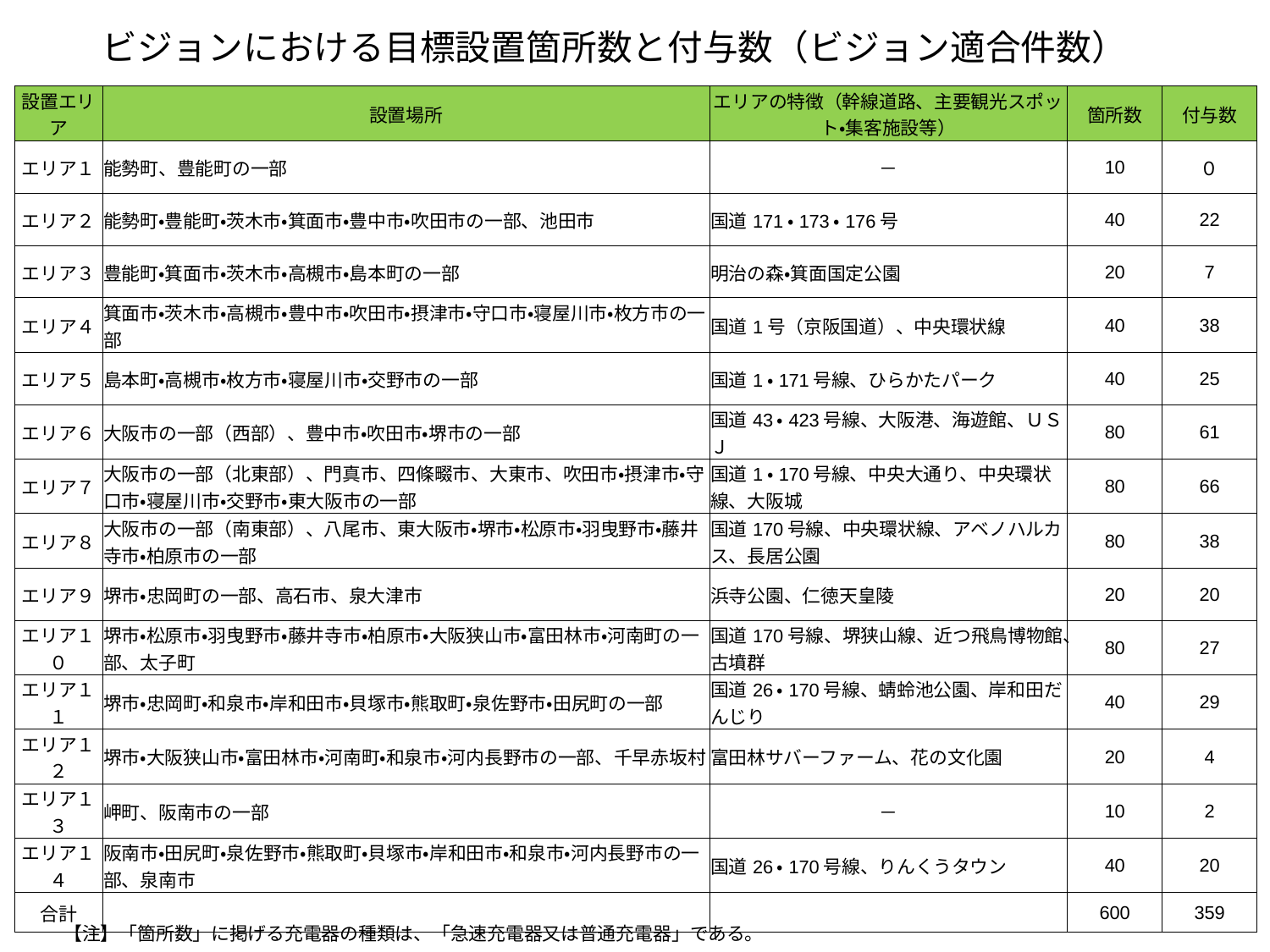

ビジョンにおける目標設置箇所数と付与数（ビジョン適合件数）
| 設置エリア | 設置場所 | エリアの特徴（幹線道路、主要観光スポット・集客施設等） | 箇所数 | 付与数 |
| --- | --- | --- | --- | --- |
| エリア１ | 能勢町、豊能町の一部 | － | 10 | ０ |
| エリア２ | 能勢町・豊能町・茨木市・箕面市・豊中市・吹田市の一部、池田市 | 国道171・173・176号 | 40 | 22 |
| エリア３ | 豊能町・箕面市・茨木市・高槻市・島本町の一部 | 明治の森・箕面国定公園 | 20 | 7 |
| エリア４ | 箕面市・茨木市・高槻市・豊中市・吹田市・摂津市・守口市・寝屋川市・枚方市の一部 | 国道1号（京阪国道）、中央環状線 | 40 | 38 |
| エリア５ | 島本町・高槻市・枚方市・寝屋川市・交野市の一部 | 国道1・171号線、ひらかたパーク | 40 | 25 |
| エリア６ | 大阪市の一部（西部）、豊中市・吹田市・堺市の一部 | 国道43・423号線、大阪港、海遊館、ＵＳＪ | 80 | 61 |
| エリア７ | 大阪市の一部（北東部）、門真市、四條畷市、大東市、吹田市・摂津市・守口市・寝屋川市・交野市・東大阪市の一部 | 国道1・170号線、中央大通り、中央環状線、大阪城 | 80 | 66 |
| エリア８ | 大阪市の一部（南東部）、八尾市、東大阪市・堺市・松原市・羽曳野市・藤井寺市・柏原市の一部 | 国道170号線、中央環状線、アベノハルカス、長居公園 | 80 | 38 |
| エリア９ | 堺市・忠岡町の一部、高石市、泉大津市 | 浜寺公園、仁徳天皇陵 | 20 | 20 |
| エリア１０ | 堺市・松原市・羽曳野市・藤井寺市・柏原市・大阪狭山市・富田林市・河南町の一部、太子町 | 国道170号線、堺狭山線、近つ飛鳥博物館、古墳群 | 80 | 27 |
| エリア１１ | 堺市・忠岡町・和泉市・岸和田市・貝塚市・熊取町・泉佐野市・田尻町の一部 | 国道26・170号線、蜻蛉池公園、岸和田だんじり | 40 | 29 |
| エリア１２ | 堺市・大阪狭山市・富田林市・河南町・和泉市・河内長野市の一部、千早赤坂村 | 富田林サバーファーム、花の文化園 | 20 | 4 |
| エリア１３ | 岬町、阪南市の一部 | － | 10 | 2 |
| エリア１４ | 阪南市・田尻町・泉佐野市・熊取町・貝塚市・岸和田市・和泉市・河内長野市の一部、泉南市 | 国道26・170号線、りんくうタウン | 40 | 20 |
| 合計 |  |  | 600 | 359 |
【注】「箇所数」に掲げる充電器の種類は、「急速充電器又は普通充電器」である。